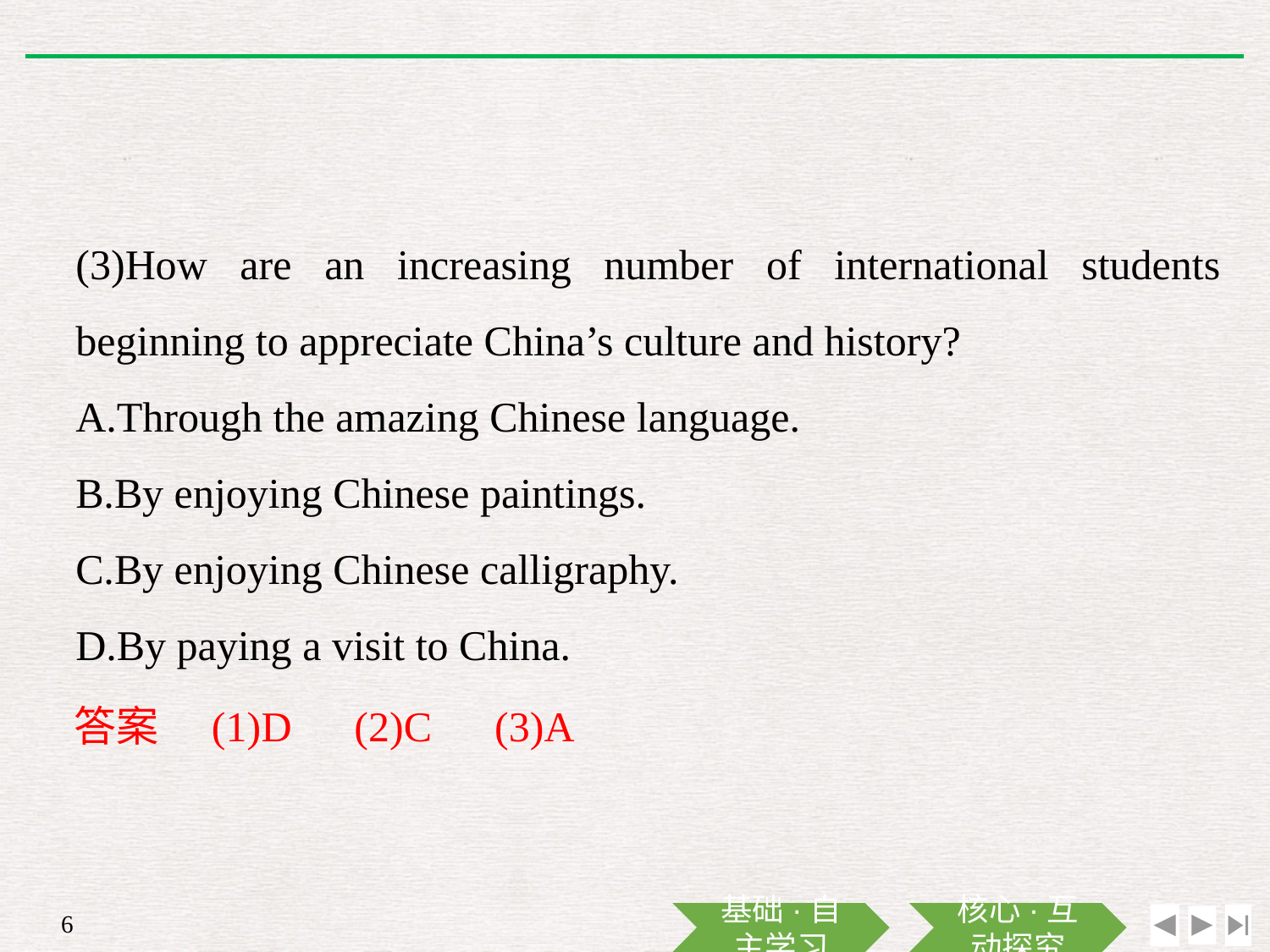

(3)How are an increasing number of international students beginning to appreciate China’s culture and history?
A.Through the amazing Chinese language.
B.By enjoying Chinese paintings.
C.By enjoying Chinese calligraphy.
D.By paying a visit to China.
答案　(1)D　(2)C　(3)A